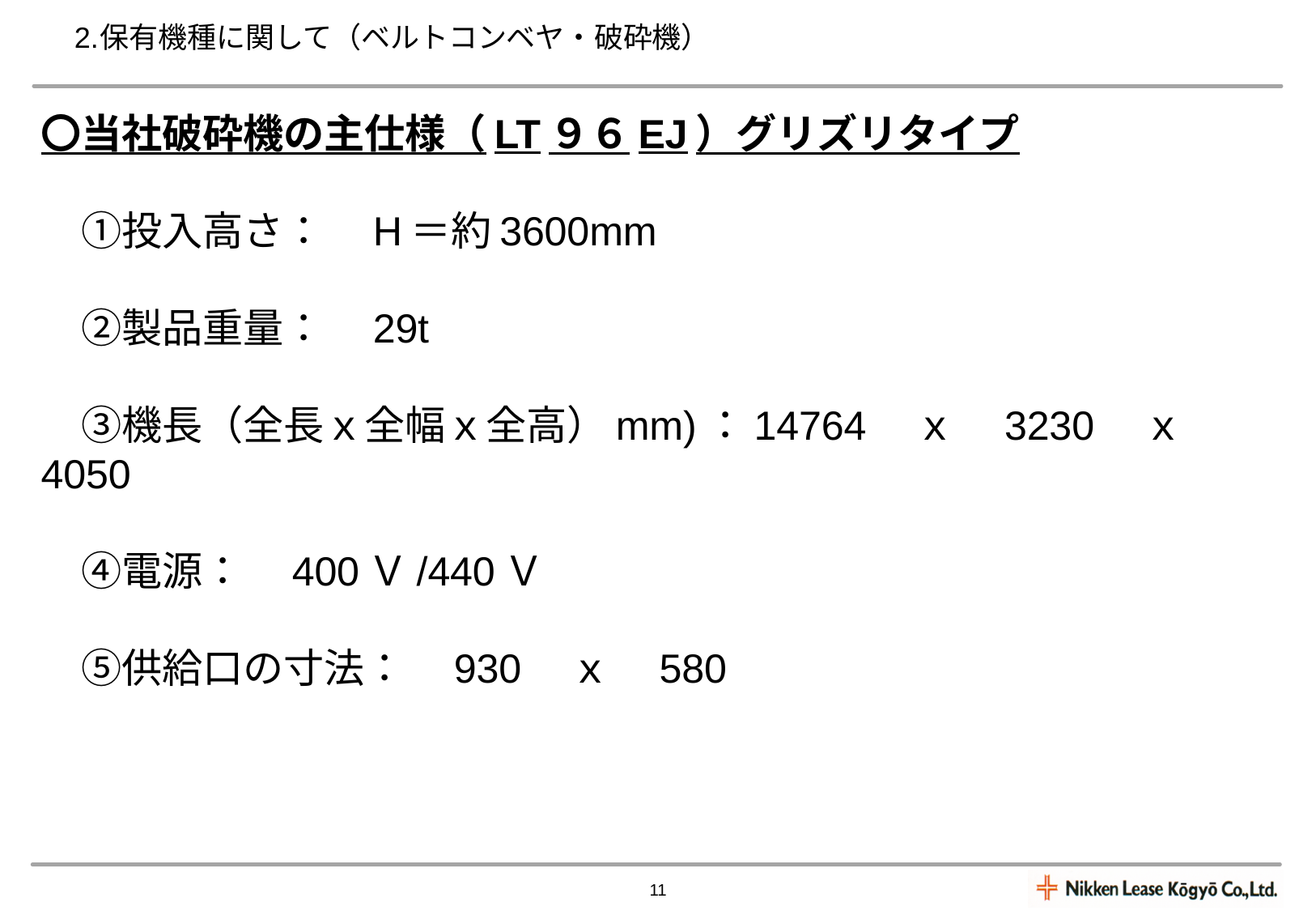

2.保有機種に関して（ベルトコンベヤ・破砕機）
# 〇当社破砕機の主仕様（LT９６EJ）グリズリタイプ 　①投入高さ：　H＝約3600mm 　 　②製品重量：　29t 　 　③機長（全長ｘ全幅ｘ全高）mm)：14764　ｘ　3230　ｘ　4050　　 　 　④電源：　400Ｖ/440Ｖ 　⑤供給口の寸法：　930　ｘ　580
11